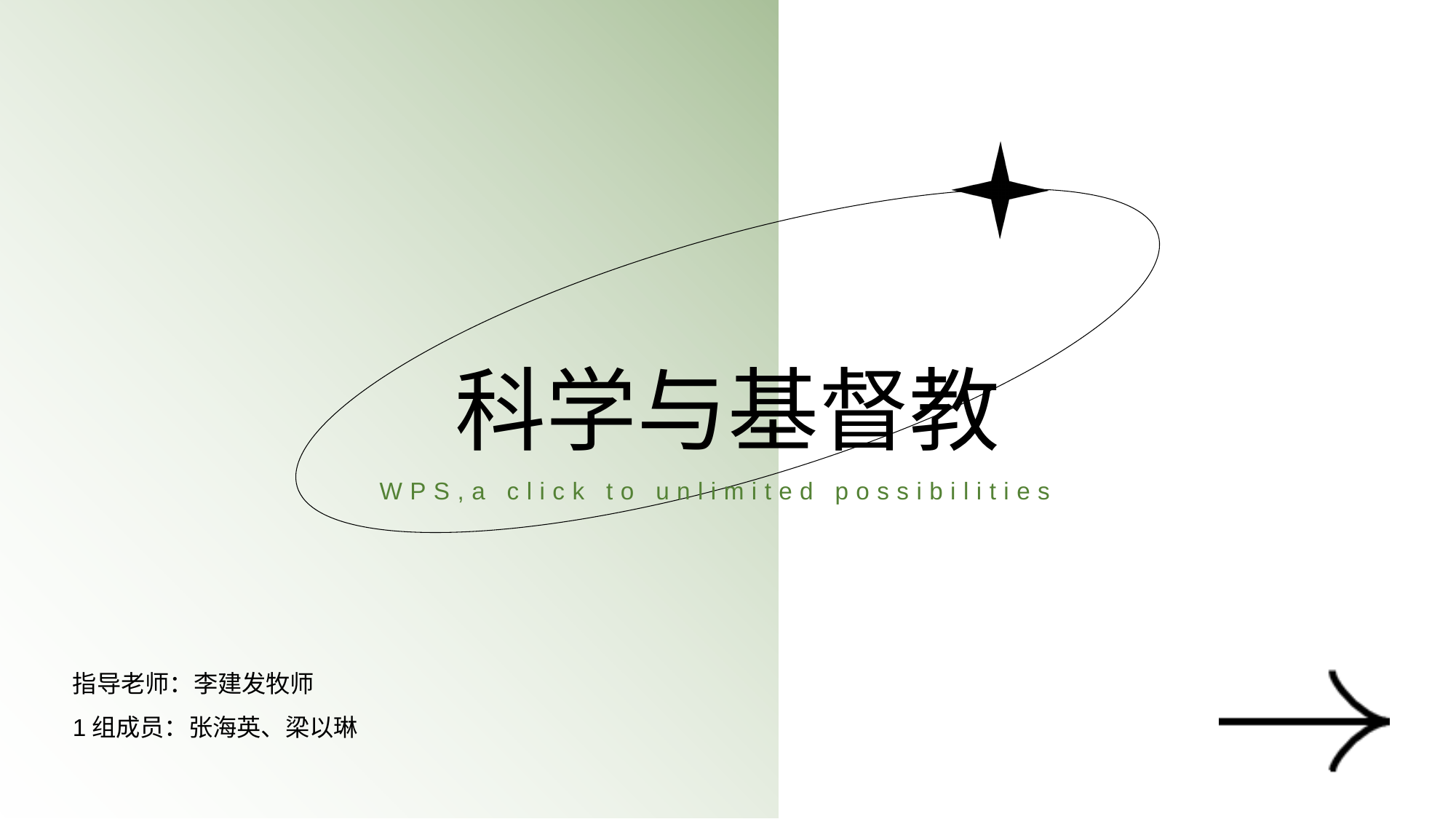

科学与基督教
WPS,a click to unlimited possibilities
指导老师：李建发牧师
1组成员：张海英、梁以琳